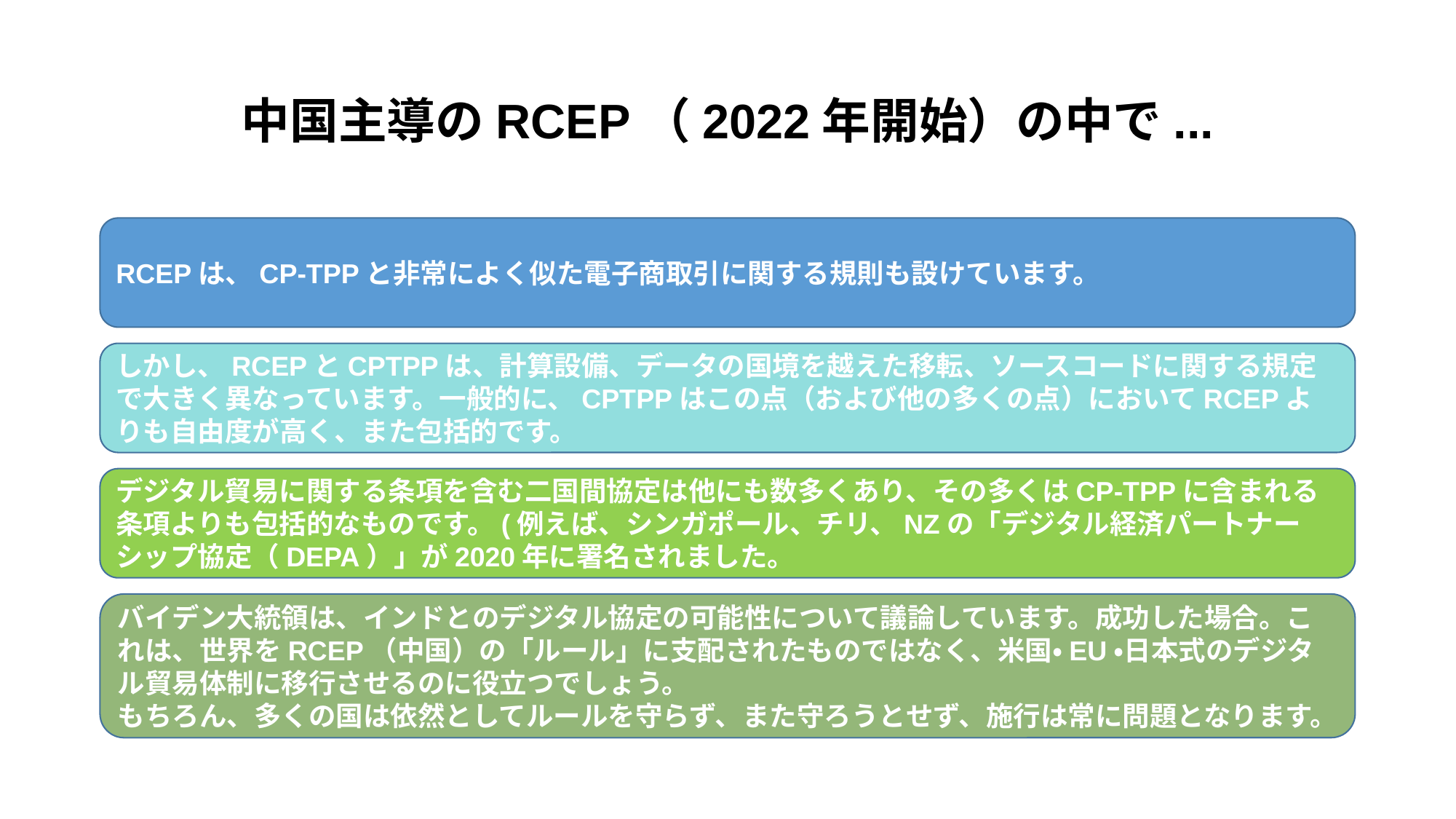

# 中国主導のRCEP（2022年開始）の中で...

RCEPは、CP-TPPと非常によく似た電子商取引に関する規則も設けています。
しかし、RCEPとCPTPPは、計算設備、データの国境を越えた移転、ソースコードに関する規定で大きく異なっています。一般的に、CPTPPはこの点（および他の多くの点）においてRCEPよりも自由度が高く、また包括的です。
デジタル貿易に関する条項を含む二国間協定は他にも数多くあり、その多くはCP-TPPに含まれる条項よりも包括的なものです。(例えば、シンガポール、チリ、NZの「デジタル経済パートナーシップ協定（DEPA）」が2020年に署名されました。
バイデン大統領は、インドとのデジタル協定の可能性について議論しています。成功した場合。これは、世界をRCEP（中国）の「ルール」に支配されたものではなく、米国・EU・日本式のデジタル貿易体制に移行させるのに役立つでしょう。
もちろん、多くの国は依然としてルールを守らず、また守ろうとせず、施行は常に問題となります。